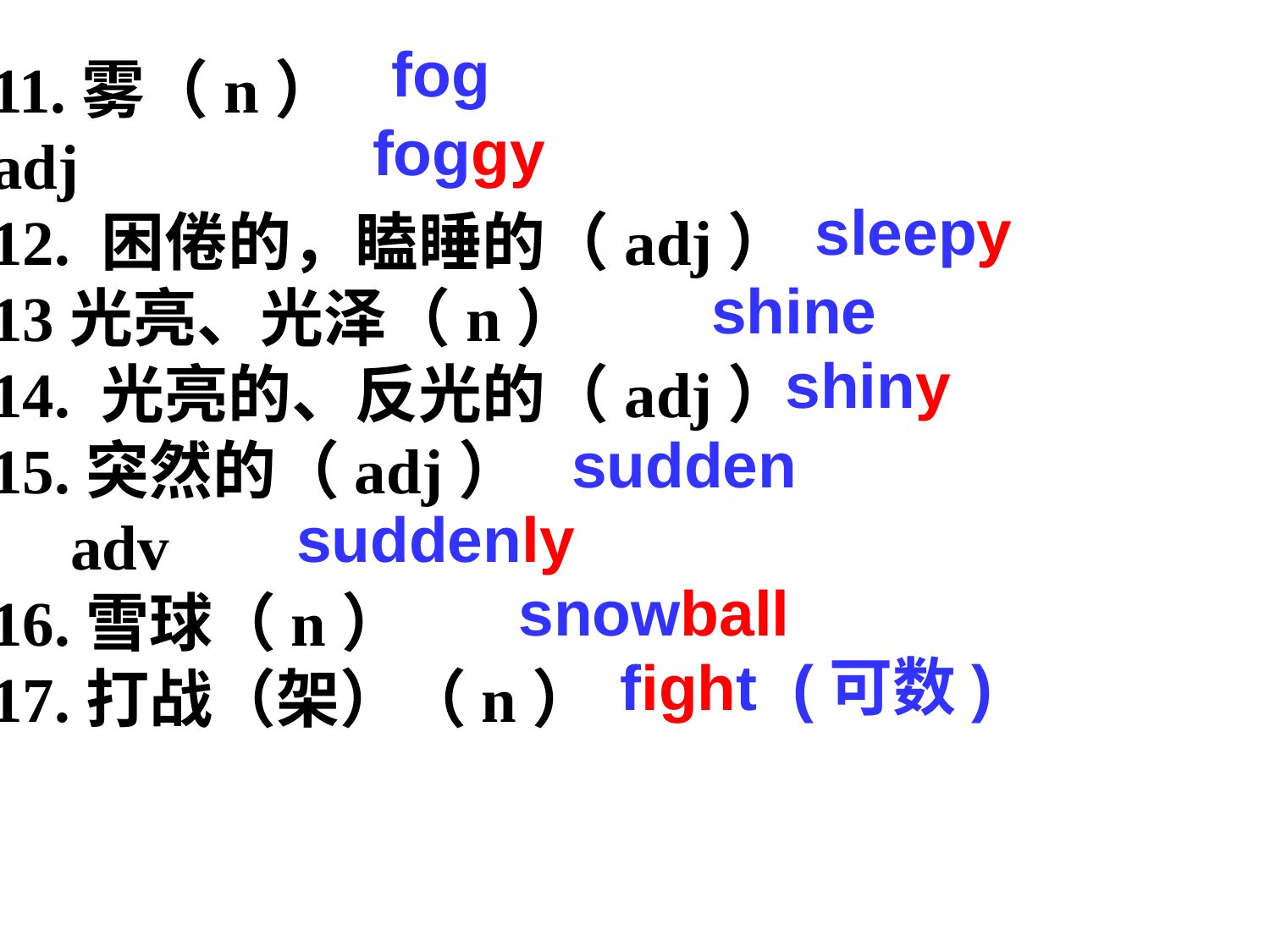

fog
11.雾（n）
adj
12. 困倦的，瞌睡的（adj）
13光亮、光泽（n）
14. 光亮的、反光的（adj）
15.突然的（adj）
     adv
16.雪球（n）
17.打战（架）（n）
foggy
sleepy
shine
shiny
sudden
suddenly
snowball
fight  (可数)